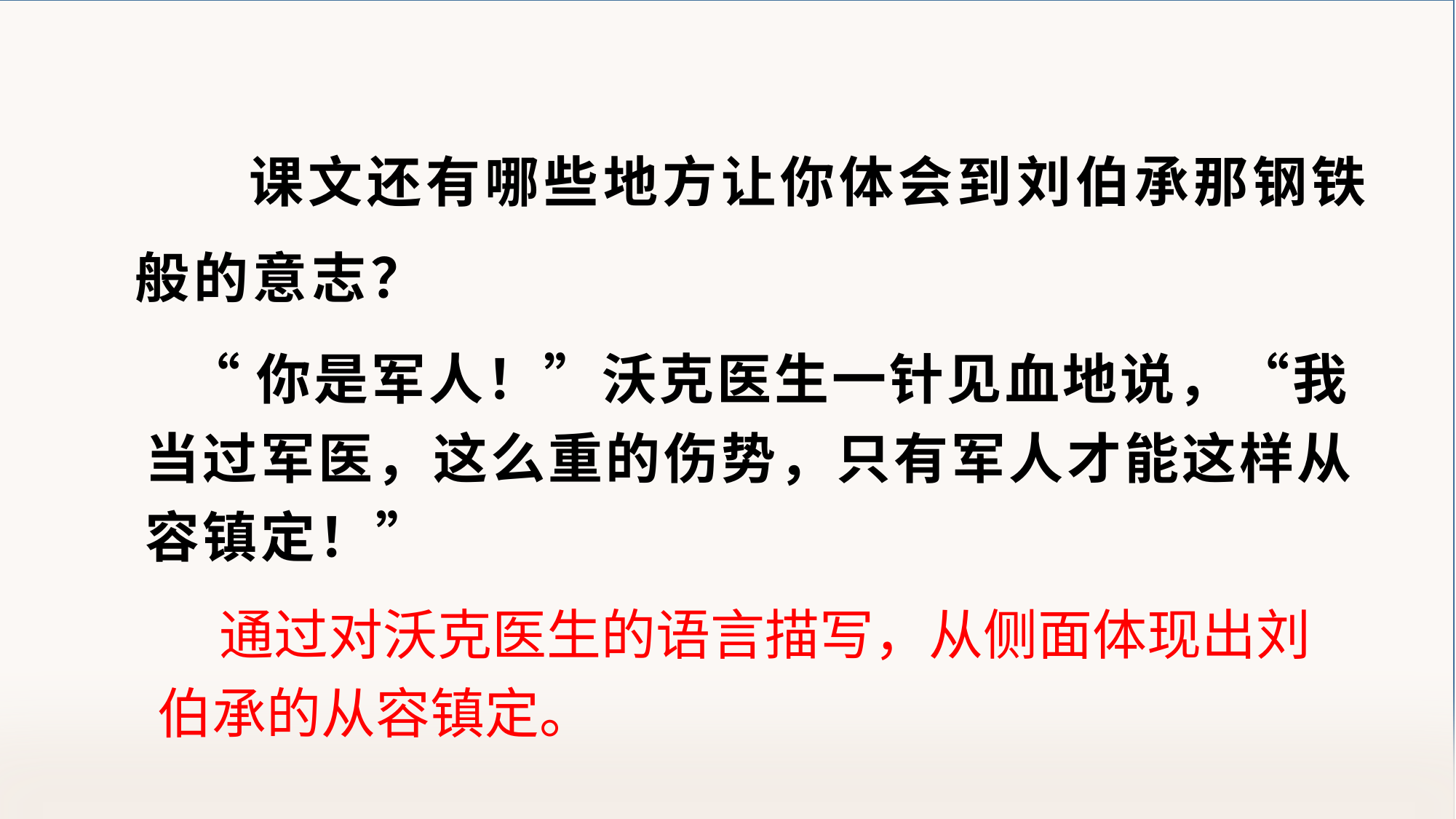

课文还有哪些地方让你体会到刘伯承那钢铁般的意志？
    “你是军人！”沃克医生一针见血地说，“我当过军医，这么重的伤势，只有军人才能这样从容镇定！”
    通过对沃克医生的语言描写，从侧面体现出刘伯承的从容镇定。